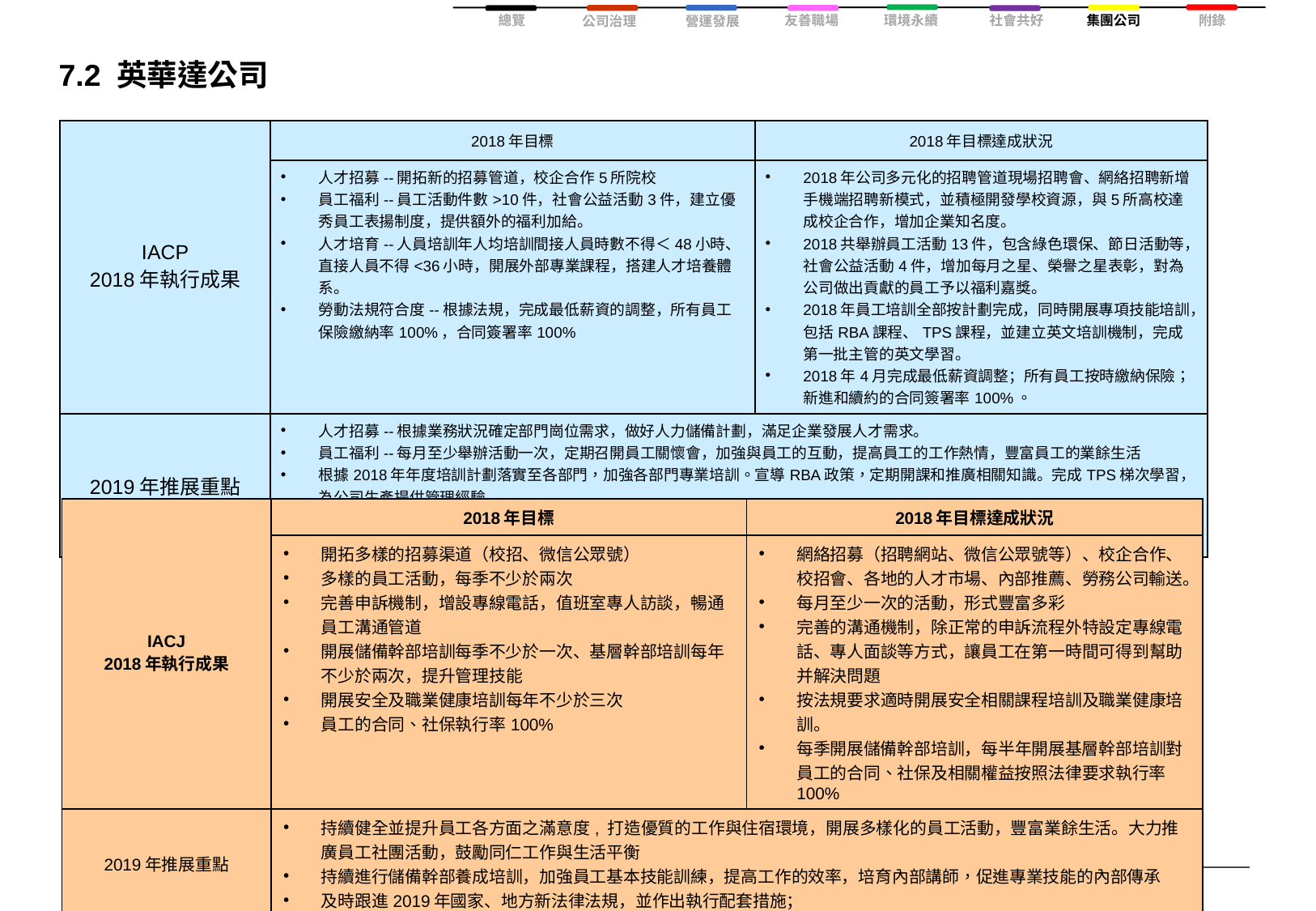

# 7.2 英華達公司

| IACP 2018年執行成果 | 2018年目標 | 2018年目標達成狀況 |
| --- | --- | --- |
|  | 人才招募--開拓新的招募管道，校企合作5所院校 員工福利--員工活動件數>10件，社會公益活動3件，建立優秀員工表揚制度，提供額外的福利加給。 人才培育--人員培訓年人均培訓間接人員時數不得＜48小時、直接人員不得<36小時，開展外部專業課程，搭建人才培養體系。 勞動法規符合度--根據法規，完成最低薪資的調整，所有員工保險繳納率100%，合同簽署率100% | 2018年公司多元化的招聘管道現場招聘會、網絡招聘新增手機端招聘新模式，並積極開發學校資源，與5所高校達成校企合作，增加企業知名度。 2018共舉辦員工活動13件，包含綠色環保、節日活動等，社會公益活動4件，增加每月之星、榮譽之星表彰，對為公司做出貢獻的員工予以福利嘉獎。 2018年員工培訓全部按計劃完成，同時開展專項技能培訓，包括RBA課程、TPS課程，並建立英文培訓機制，完成第一批主管的英文學習。 2018年4月完成最低薪資調整；所有員工按時繳納保險；新進和續約的合同簽署率100%。 |
| 2019年推展重點 | 人才招募--根據業務狀況確定部門崗位需求，做好人力儲備計劃，滿足企業發展人才需求。 員工福利--每月至少舉辦活動一次，定期召開員工關懷會，加強與員工的互動，提高員工的工作熱情，豐富員工的業餘生活 根據2018年年度培訓計劃落實至各部門，加強各部門專業培訓。宣導RBA政策，定期開課和推廣相關知識。完成TPS梯次學習，為公司生產提供管理經驗。 與政府建立良好的互信互助關係，及時瞭解最新的法律法規政策。根據國家法律法規的更新，及時修訂公司法律法規制度並內部加以宣導，做到合法合理，公開公正。 |  |
| IACJ 2018年執行成果 | 2018年目標 | 2018年目標達成狀況 |
| --- | --- | --- |
|  | 開拓多樣的招募渠道（校招、微信公眾號） 多樣的員工活動，每季不少於兩次 完善申訴機制，增設專線電話，值班室專人訪談，暢通員工溝通管道 開展儲備幹部培訓每季不少於一次、基層幹部培訓每年不少於兩次，提升管理技能 開展安全及職業健康培訓每年不少於三次 員工的合同、社保執行率100% | 網絡招募（招聘網站、微信公眾號等）、校企合作、校招會、各地的人才市場、內部推薦、勞務公司輸送。 每月至少一次的活動，形式豐富多彩 完善的溝通機制，除正常的申訴流程外特設定專線電話、專人面談等方式，讓員工在第一時間可得到幫助并解決問題 按法規要求適時開展安全相關課程培訓及職業健康培訓。 每季開展儲備幹部培訓，每半年開展基層幹部培訓對員工的合同、社保及相關權益按照法律要求執行率100% |
| 2019年推展重點 | 持續健全並提升員工各方面之滿意度, 打造優質的工作與住宿環境，開展多樣化的員工活動，豐富業餘生活。大力推廣員工社團活動，鼓勵同仁工作與生活平衡 持續進行儲備幹部養成培訓，加強員工基本技能訓練，提高工作的效率，培育內部講師，促進專業技能的內部傳承 及時跟進2019年國家、地方新法律法規，並作出執行配套措施； |  |